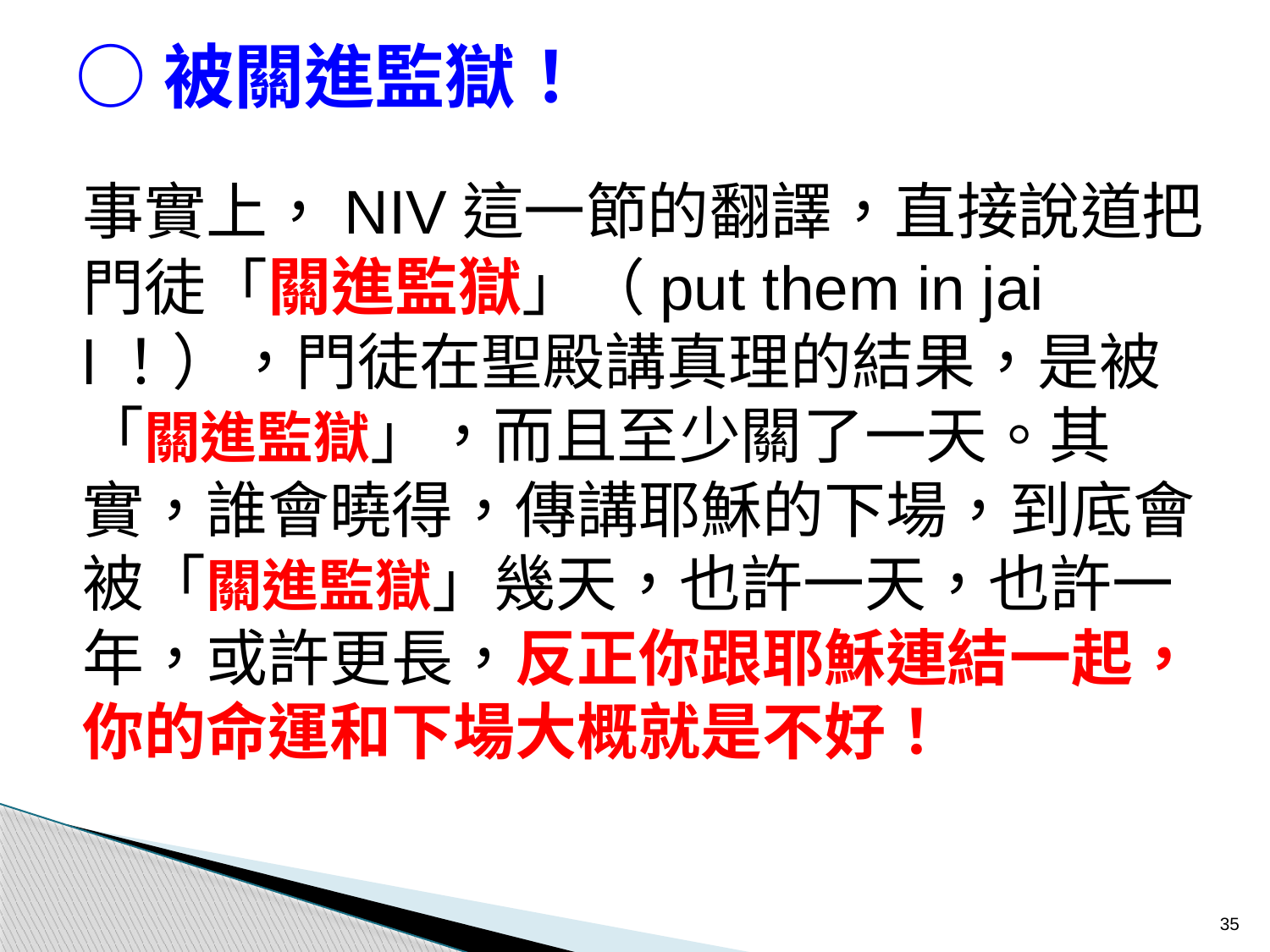

○被關進監獄！
事實上，NIV這一節的翻譯，直接說道把門徒「關進監獄」（put them in jail！），門徒在聖殿講真理的結果，是被「關進監獄」，而且至少關了一天。其實，誰會曉得，傳講耶穌的下場，到底會被「關進監獄」幾天，也許一天，也許一年，或許更長，反正你跟耶穌連結一起，你的命運和下場大概就是不好！
35